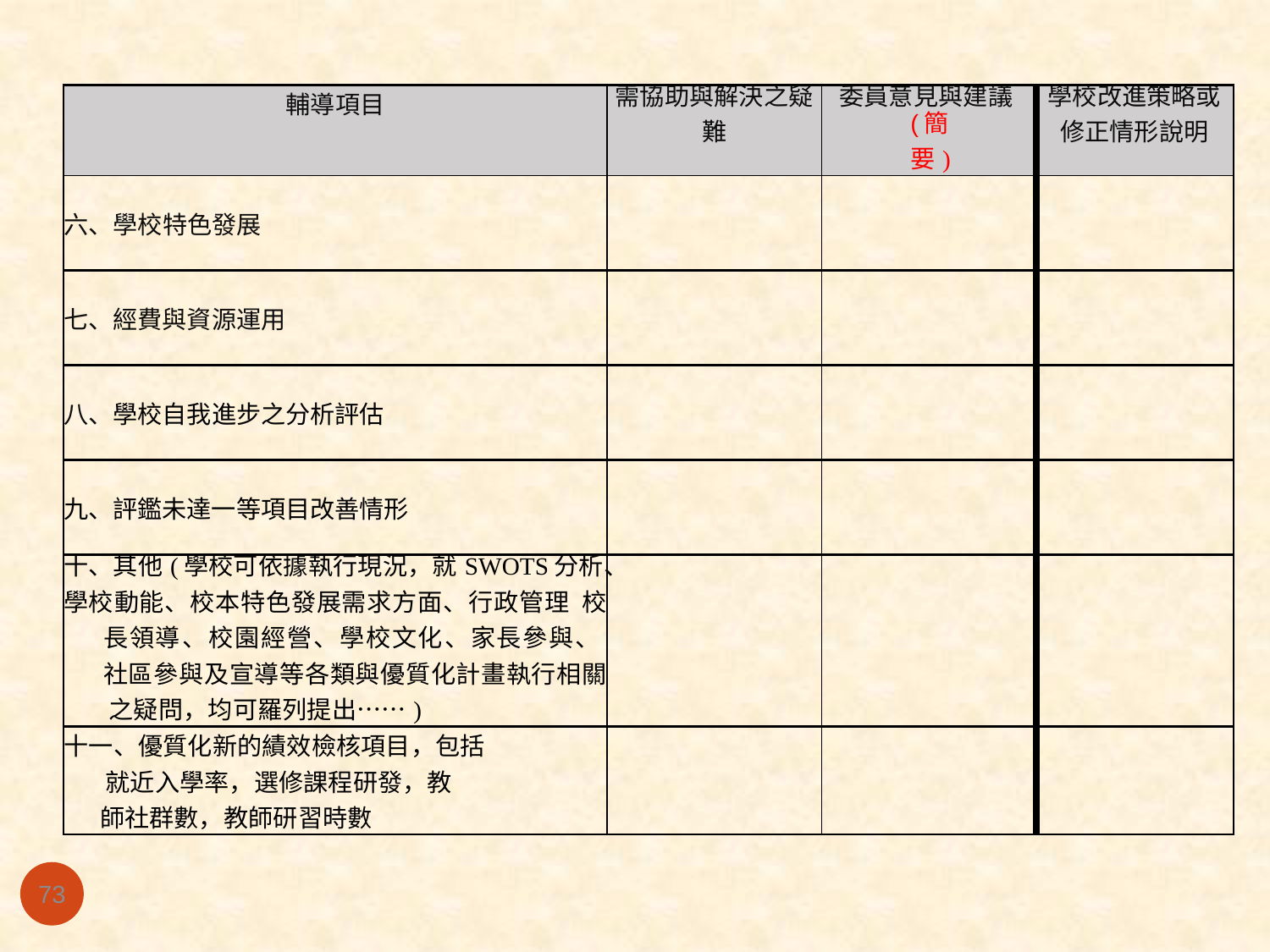

| 輔導項目 | 需協助與解決之疑 難 | 委員意見與建議(簡 要) | 學校改進策略或 修正情形說明 |
| --- | --- | --- | --- |
| 六、學校特色發展 |  |  |  |
| 七、經費與資源運用 |  |  |  |
| 八、學校自我進步之分析評估 |  |  |  |
| 九、評鑑未達一等項目改善情形 |  |  |  |
| 十、其他(學校可依據執行現況，就SWOTS分析、 學校動能、校本特色發展需求方面、行政管理 校長領導、校園經營、學校文化、家長參與、 社區參與及宣導等各類與優質化計畫執行相關 之疑問，均可羅列提出……) |  |  |  |
| 十一、優質化新的績效檢核項目，包括 就近入學率，選修課程研發，教 師社群數，教師研習時數 |  |  |  |
73